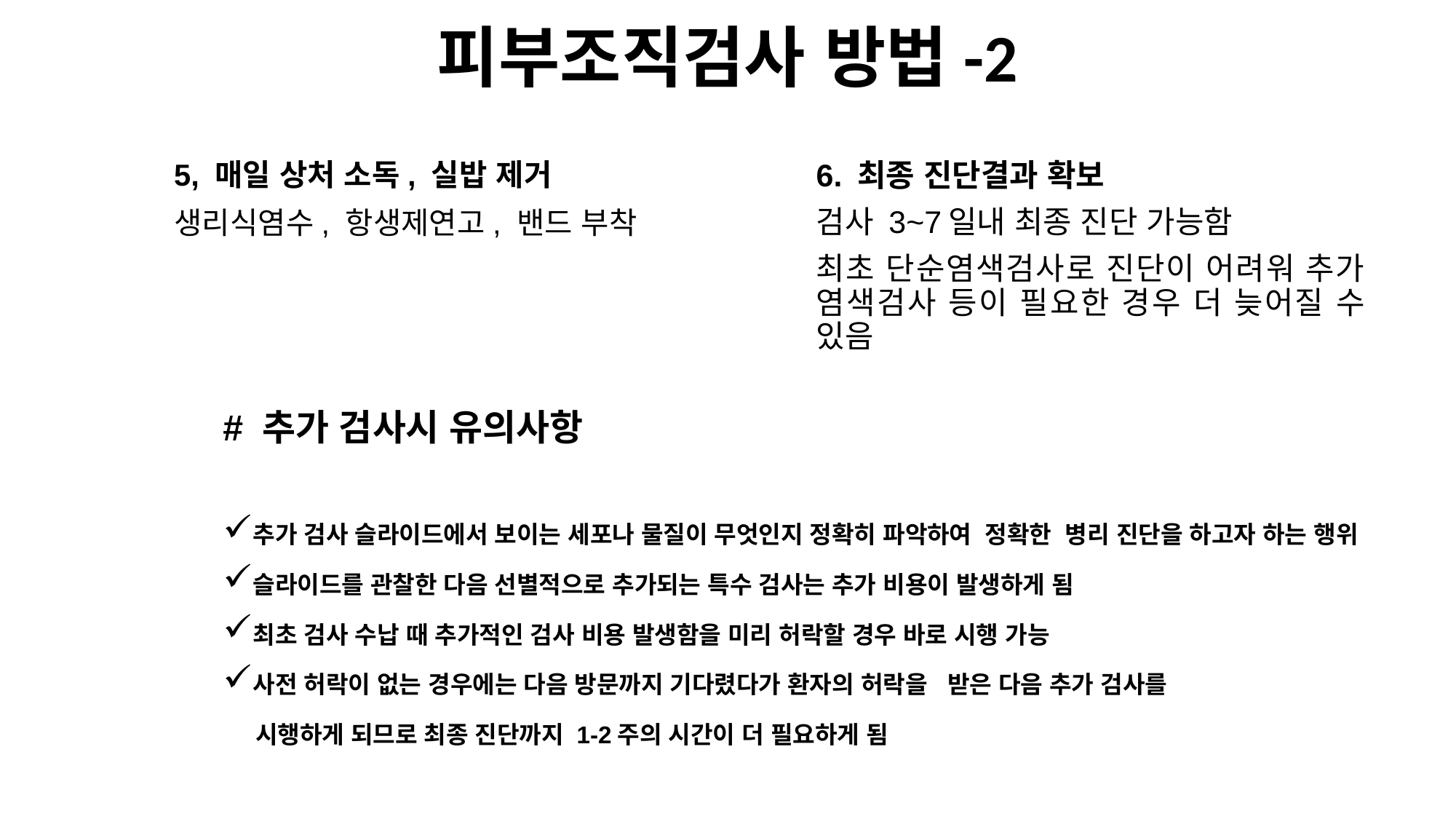

피부조직검사 방법-2
5, 매일 상처 소독, 실밥 제거
생리식염수, 항생제연고, 밴드 부착
6. 최종 진단결과 확보
검사 3~7일내 최종 진단 가능함
최초 단순염색검사로 진단이 어려워 추가 염색검사 등이 필요한 경우 더 늦어질 수 있음
# 추가 검사시 유의사항

추가 검사 슬라이드에서 보이는 세포나 물질이 무엇인지 정확히 파악하여  정확한  병리 진단을 하고자 하는 행위
슬라이드를 관찰한 다음 선별적으로 추가되는 특수 검사는 추가 비용이 발생하게 됨
최초 검사 수납 때 추가적인 검사 비용 발생함을 미리 허락할 경우 바로 시행 가능
사전 허락이 없는 경우에는 다음 방문까지 기다렸다가 환자의 허락을   받은 다음 추가 검사를
    시행하게 되므로 최종 진단까지 1-2주의 시간이 더 필요하게 됨